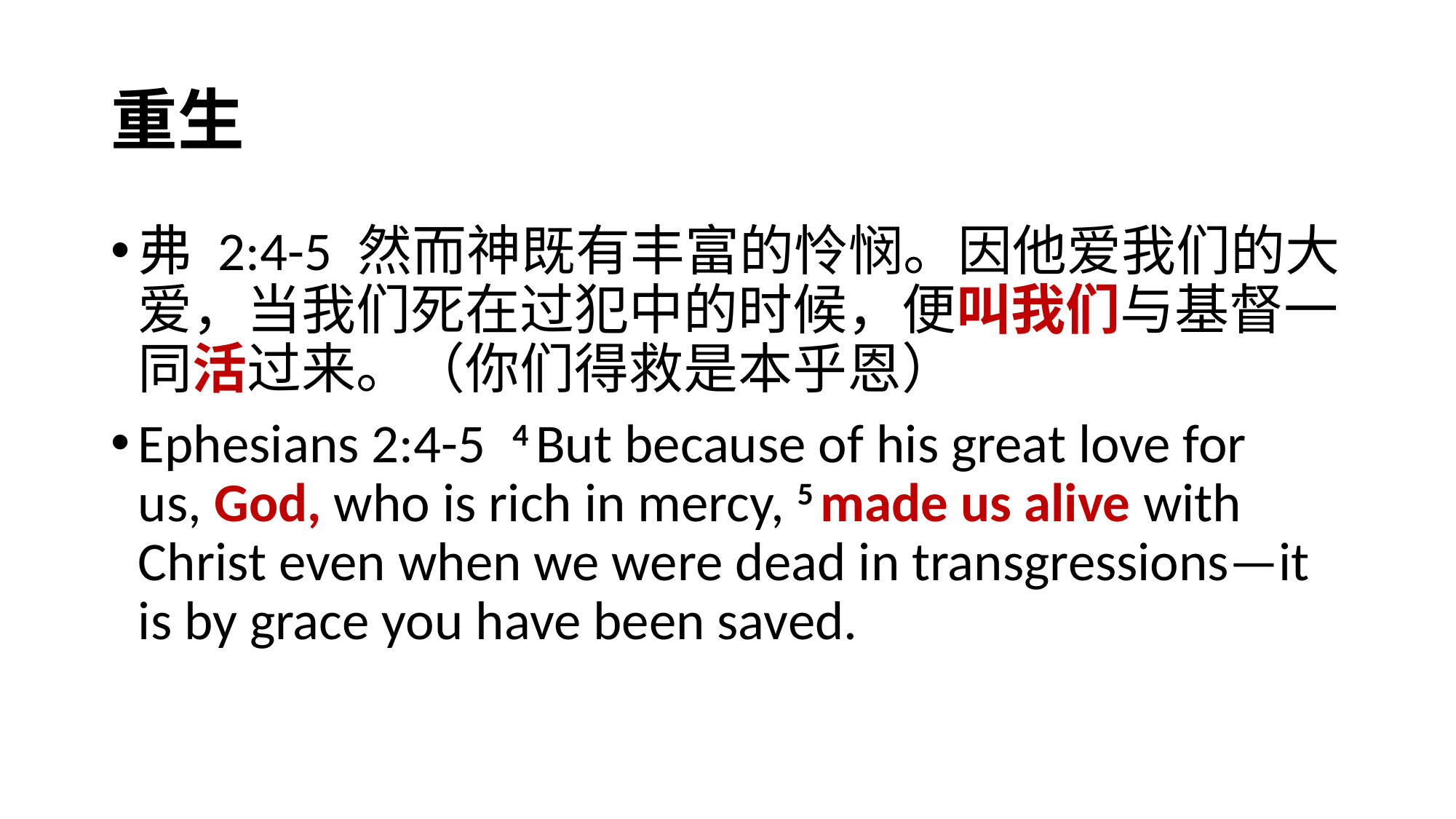

# 重生
弗 2:4-5 然而神既有丰富的怜悯。因他爱我们的大爱，当我们死在过犯中的时候，便叫我们与基督一同活过来。（你们得救是本乎恩）
Ephesians 2:4-5   4 But because of his great love for us, God, who is rich in mercy, 5 made us alive with Christ even when we were dead in transgressions—it is by grace you have been saved.